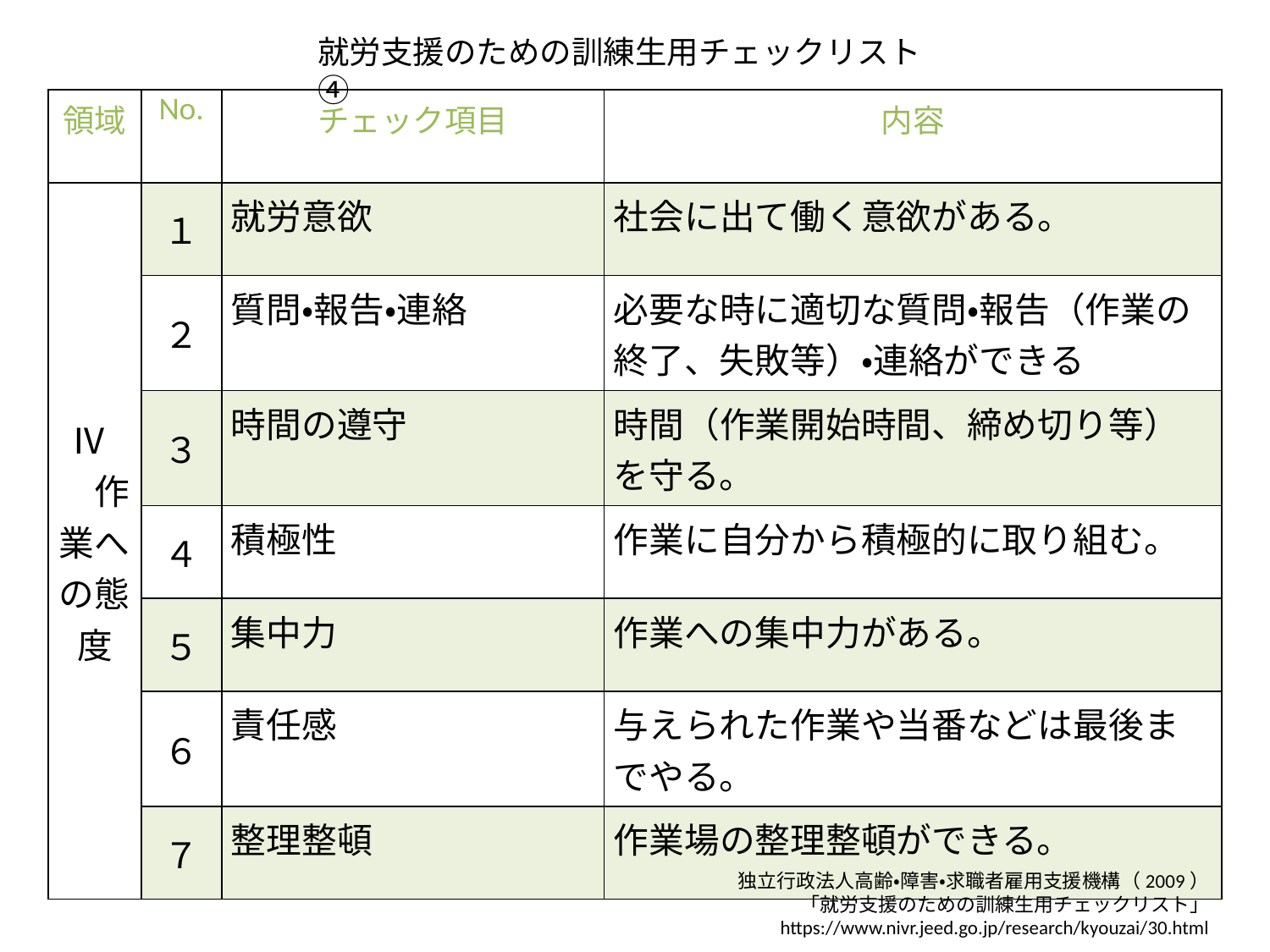

就労支援のための訓練生用チェックリスト④
| 領域 | No. | チェック項目 | 内容 |
| --- | --- | --- | --- |
| Ⅳ　作業への態度 | １ | 就労意欲 | 社会に出て働く意欲がある。 |
|  | ２ | 質問・報告・連絡 | 必要な時に適切な質問・報告（作業の終了、失敗等）・連絡ができる |
|  | ３ | 時間の遵守 | 時間（作業開始時間、締め切り等）を守る。 |
|  | ４ | 積極性 | 作業に自分から積極的に取り組む。 |
|  | ５ | 集中力 | 作業への集中力がある。 |
|  | ６ | 責任感 | 与えられた作業や当番などは最後までやる。 |
|  | ７ | 整理整頓 | 作業場の整理整頓ができる。 |
独立行政法人高齢・障害・求職者雇用支援機構（2009）
「就労支援のための訓練生用チェックリスト」
https://www.nivr.jeed.go.jp/research/kyouzai/30.html